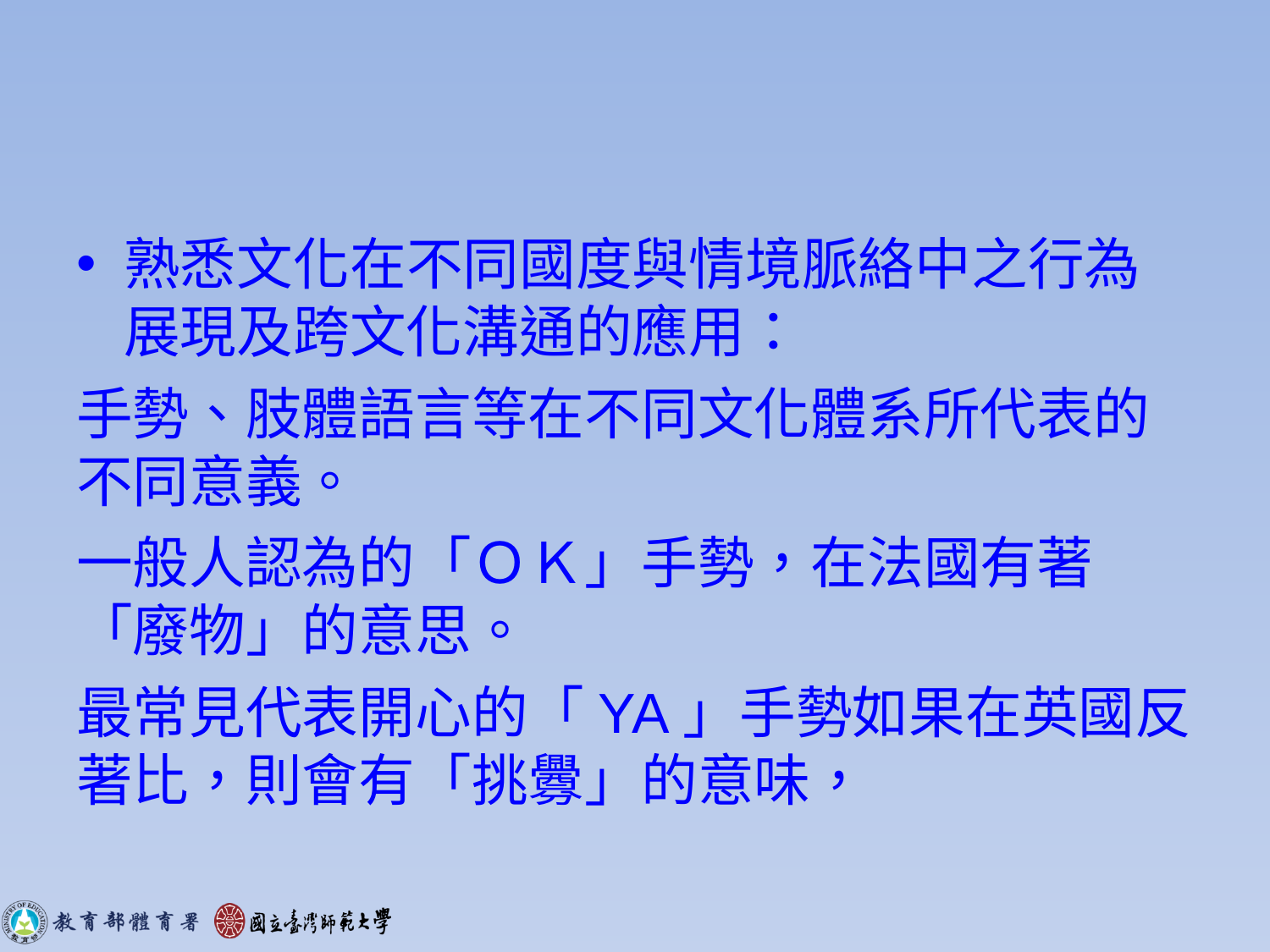

#
熟悉文化在不同國度與情境脈絡中之行為展現及跨文化溝通的應用：
手勢、肢體語言等在不同文化體系所代表的不同意義。
一般人認為的「ＯＫ」手勢，在法國有著「廢物」的意思。
最常見代表開心的「YA」手勢如果在英國反著比，則會有「挑釁」的意味，